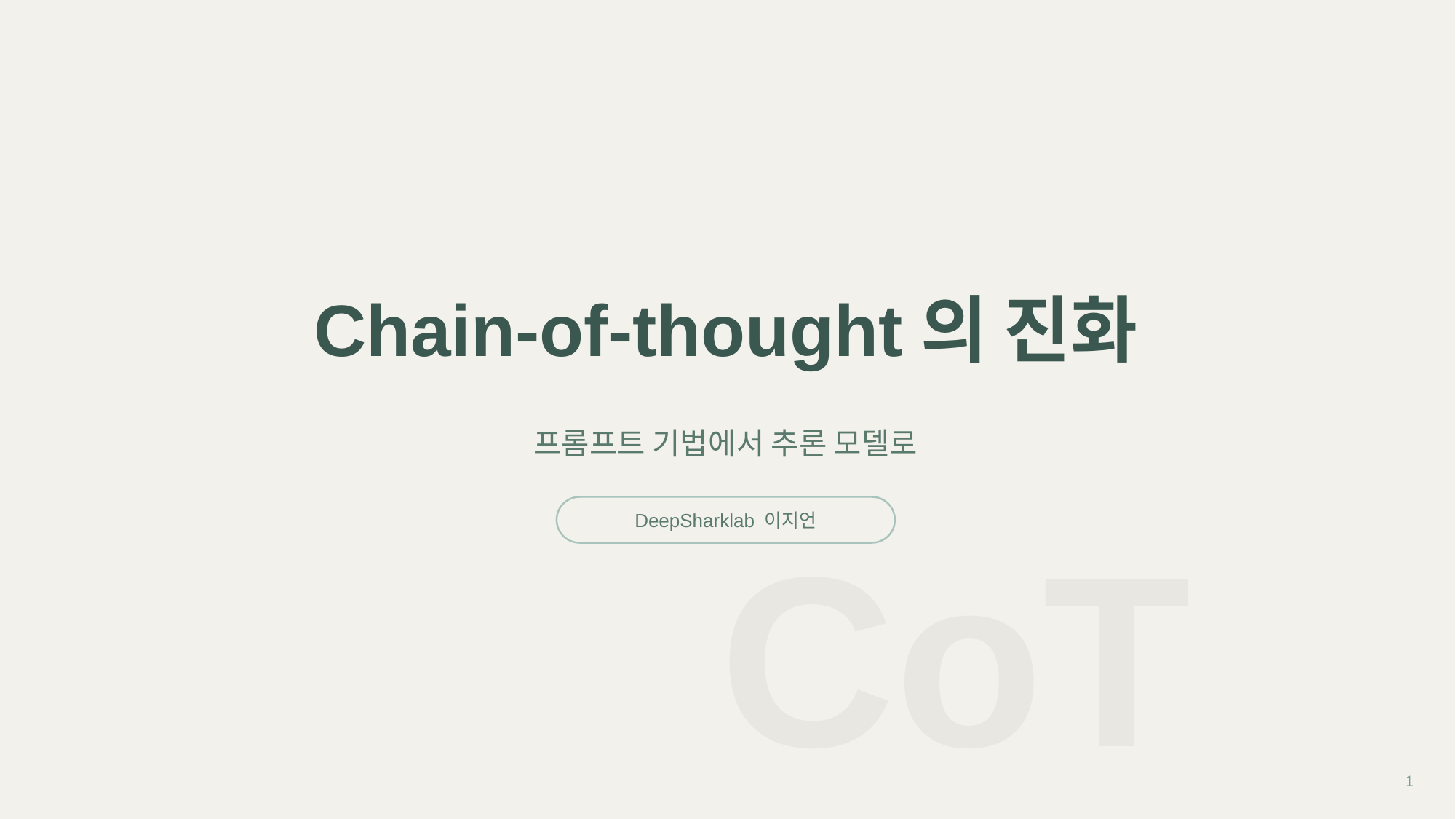

Chain-of-thought의 진화
프롬프트 기법에서 추론 모델로
CoT

DeepSharklab 이지언
1